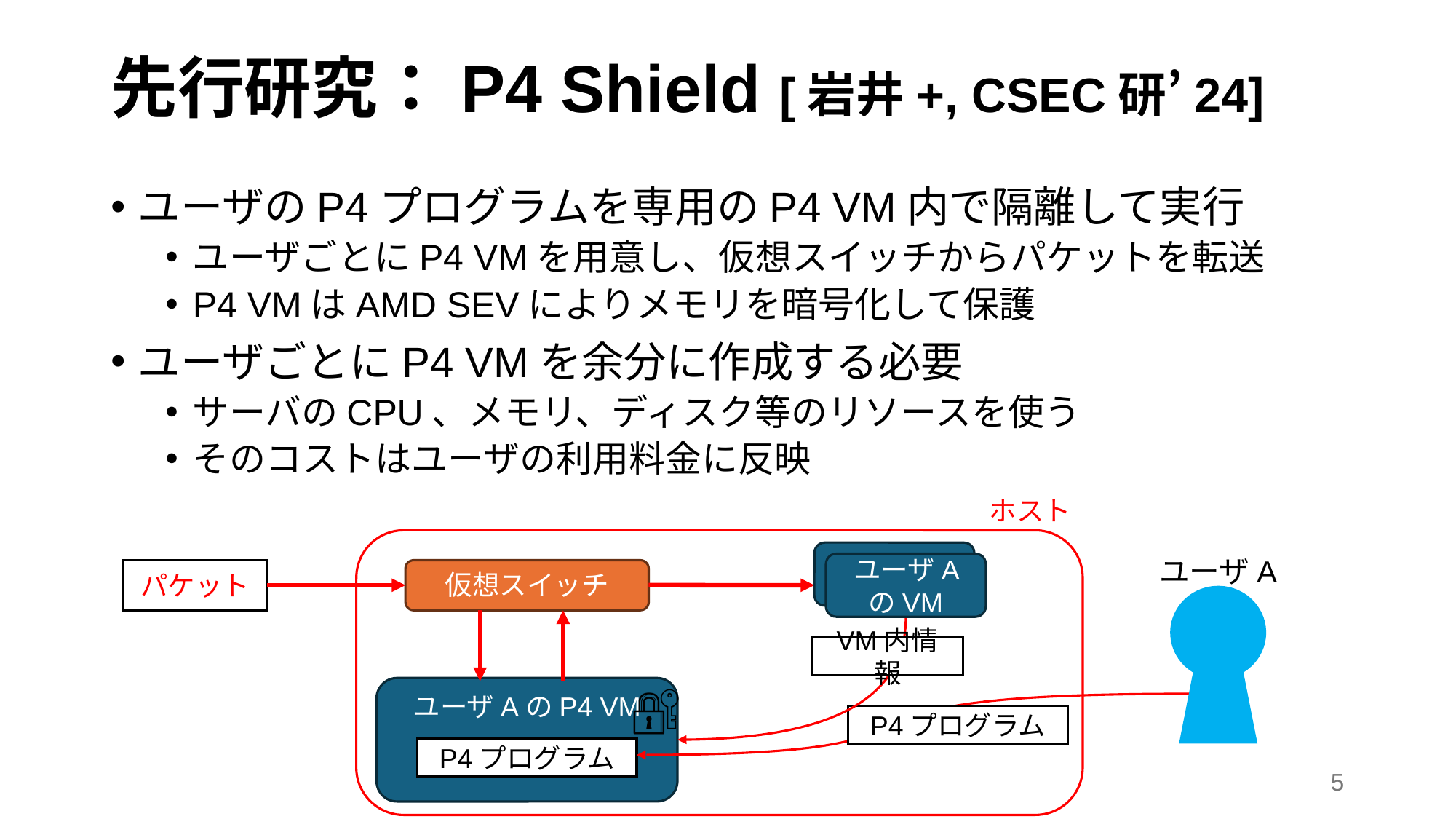

# 先行研究：P4 Shield [岩井+, CSEC研’24]
ユーザのP4プログラムを専用のP4 VM内で隔離して実行
ユーザごとにP4 VMを用意し、仮想スイッチからパケットを転送
P4 VMはAMD SEVによりメモリを暗号化して保護
ユーザごとにP4 VMを余分に作成する必要
サーバのCPU、メモリ、ディスク等のリソースを使う
そのコストはユーザの利用料金に反映
ホスト

ユーザVM
ユーザA
ユーザA のVM
パケット
仮想スイッチ

VM内情報
🔐
ユーザAのP4 VM
P4プログラム
P4プログラム
5